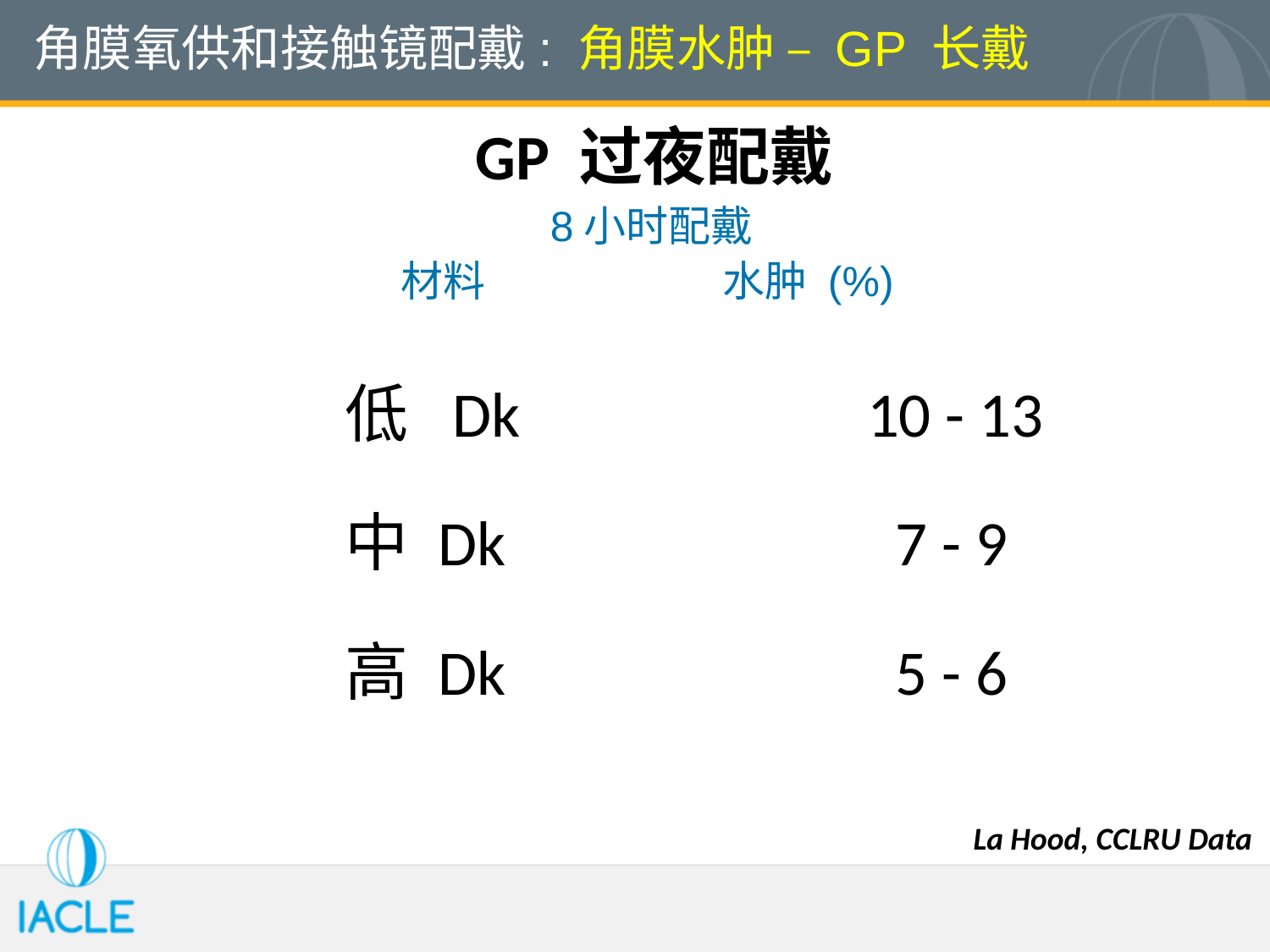

角膜氧供和接触镜配戴: 角膜水肿 – GP 长戴

GP 过夜配戴
8小时配戴
材料                         水肿 (%)
	 低  Dk			   10 - 13
	 中 Dk			     7 - 9
	 高 Dk			     5 - 6

La Hood, CCLRU Data